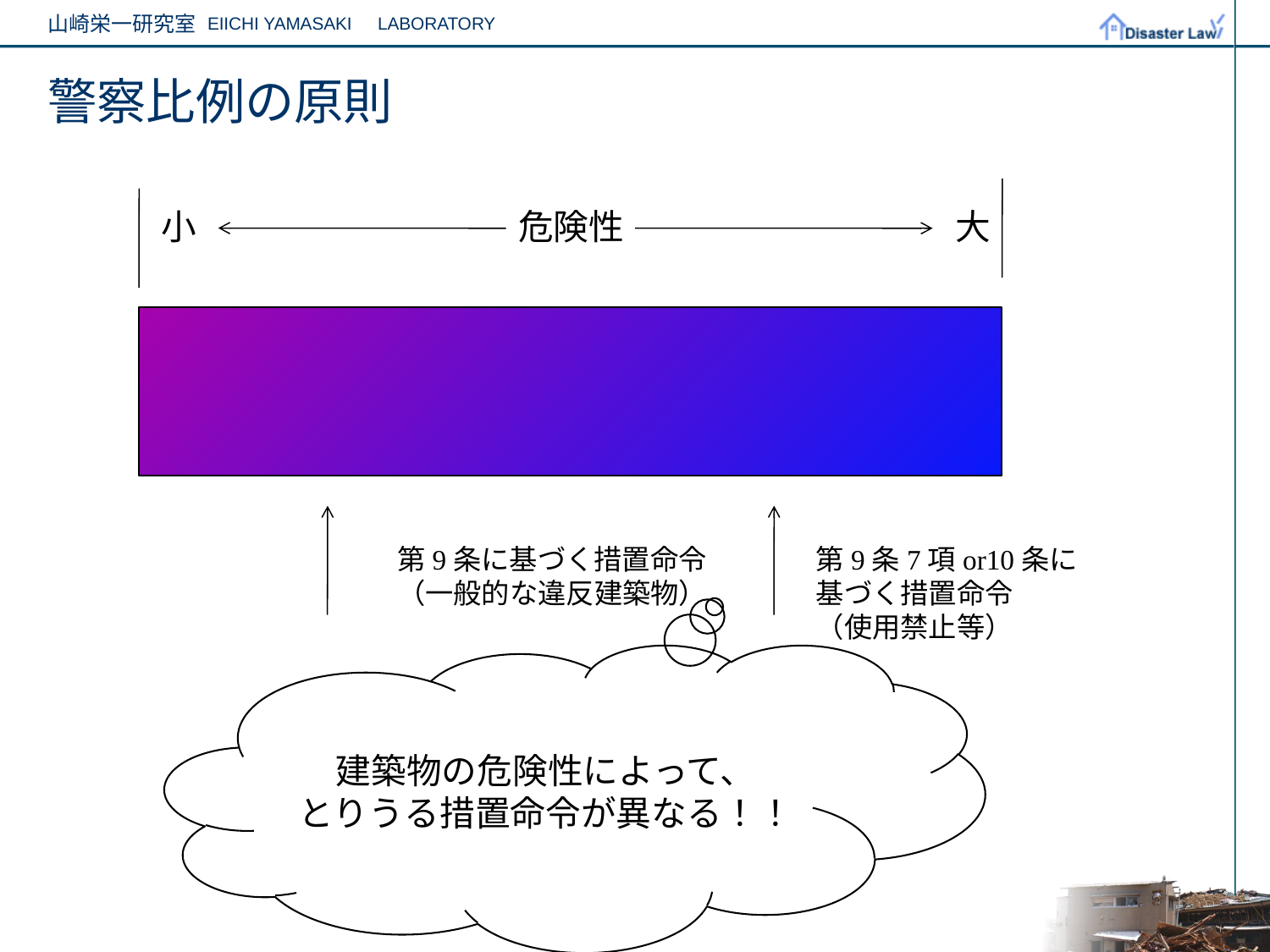

# 警察比例の原則
小
危険性
大

第9条に基づく措置命令
（一般的な違反建築物）
第9条7項or10条に基づく措置命令
（使用禁止等）
建築物の危険性によって、
とりうる措置命令が異なる！！